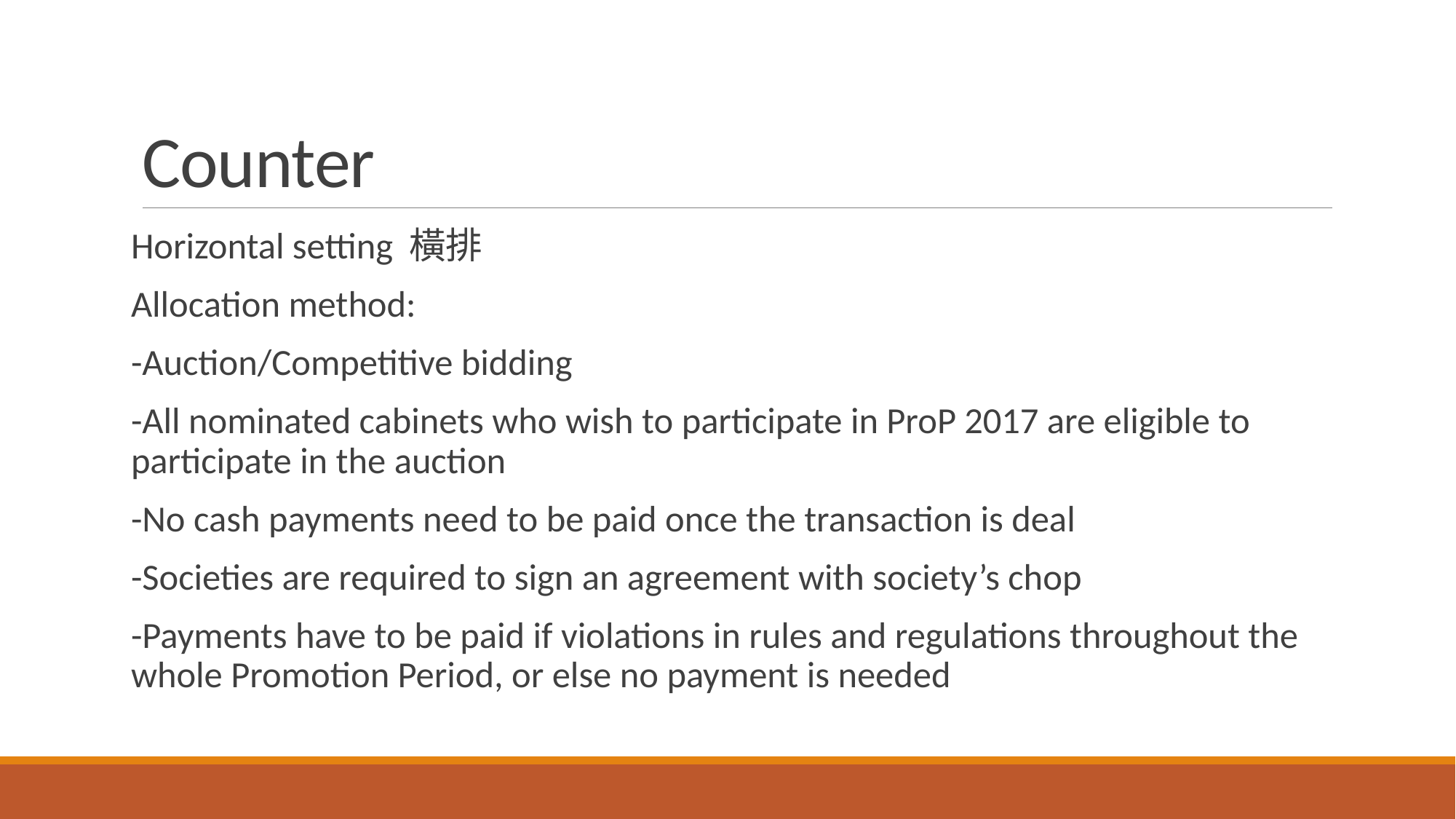

# Counter
Horizontal setting 橫排
Allocation method:
-Auction/Competitive bidding
-All nominated cabinets who wish to participate in ProP 2017 are eligible to participate in the auction
-No cash payments need to be paid once the transaction is deal
-Societies are required to sign an agreement with society’s chop
-Payments have to be paid if violations in rules and regulations throughout the whole Promotion Period, or else no payment is needed